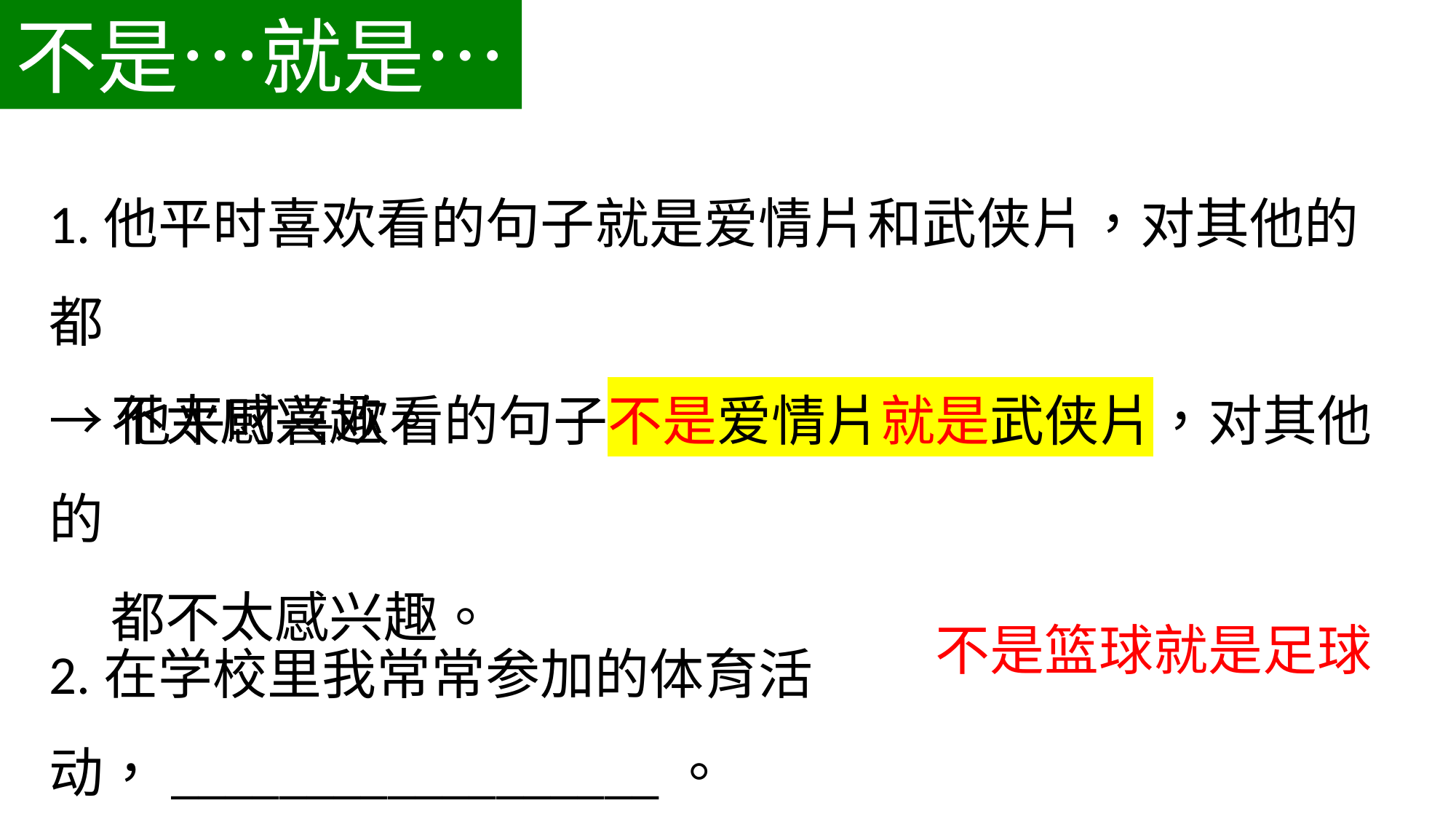

不是…就是…
1.他平时喜欢看的句子就是爱情片和武侠片，对其他的都
    不太感兴趣。
→他平时喜欢看的句子不是爱情片就是武侠片，对其他的
    都不太感兴趣。
2.在学校里我常常参加的体育活动，__________________。
不是篮球就是足球